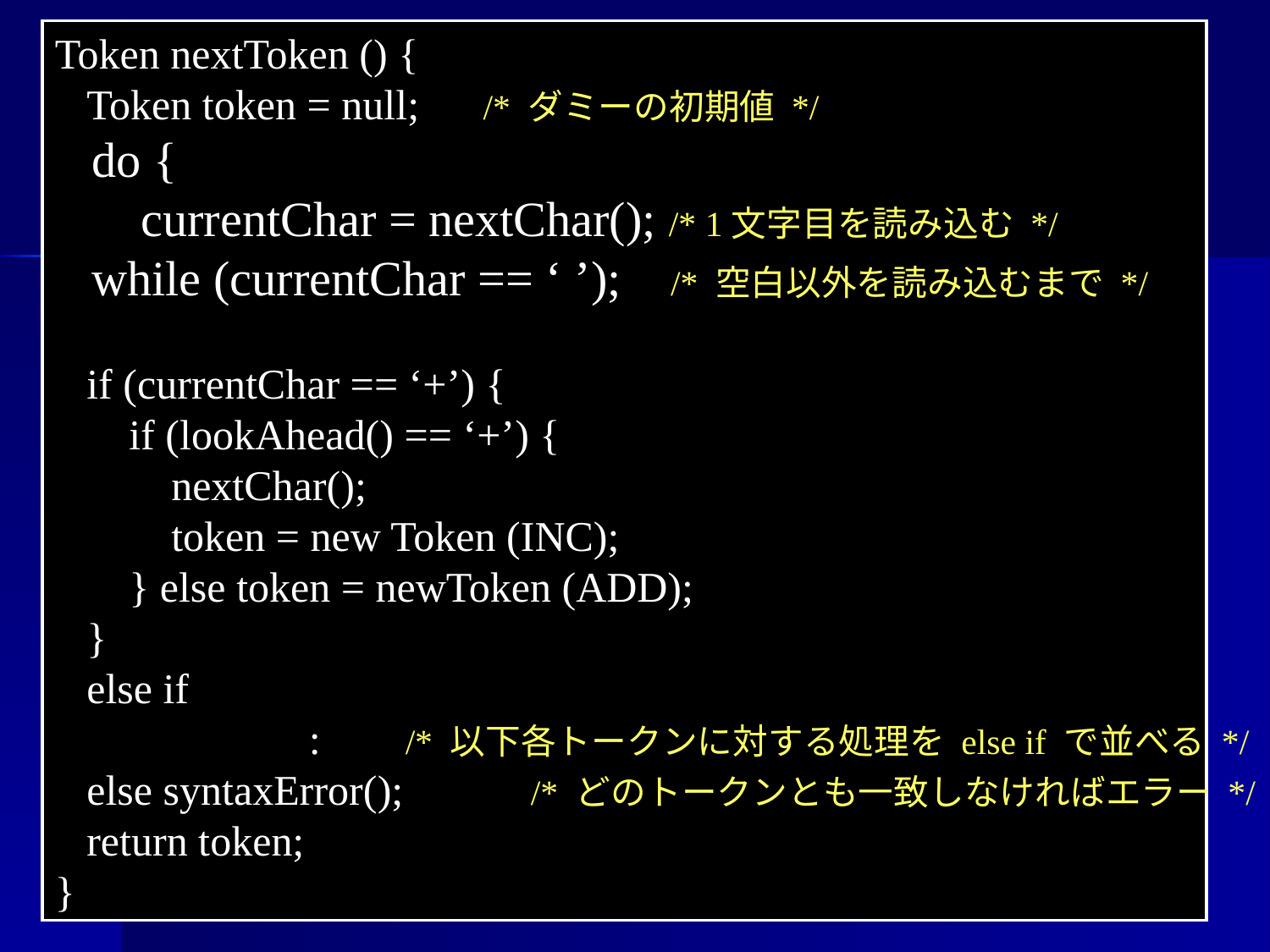

Token nextToken () {
   Token token = null;      /* ダミーの初期値 */
   do {
       currentChar = nextChar(); /* 1文字目を読み込む */
   while (currentChar == ‘ ’);    /* 空白以外を読み込むまで */

   if (currentChar == ‘+’) {
       if (lookAhead() == ‘+’) {
           nextChar();
           token = new Token (INC);
       } else token = newToken (ADD);
   }
   else if
                        :        /* 以下各トークンに対する処理を else if で並べる */
   else syntaxError();            /* どのトークンとも一致しなければエラー */
   return token;
}